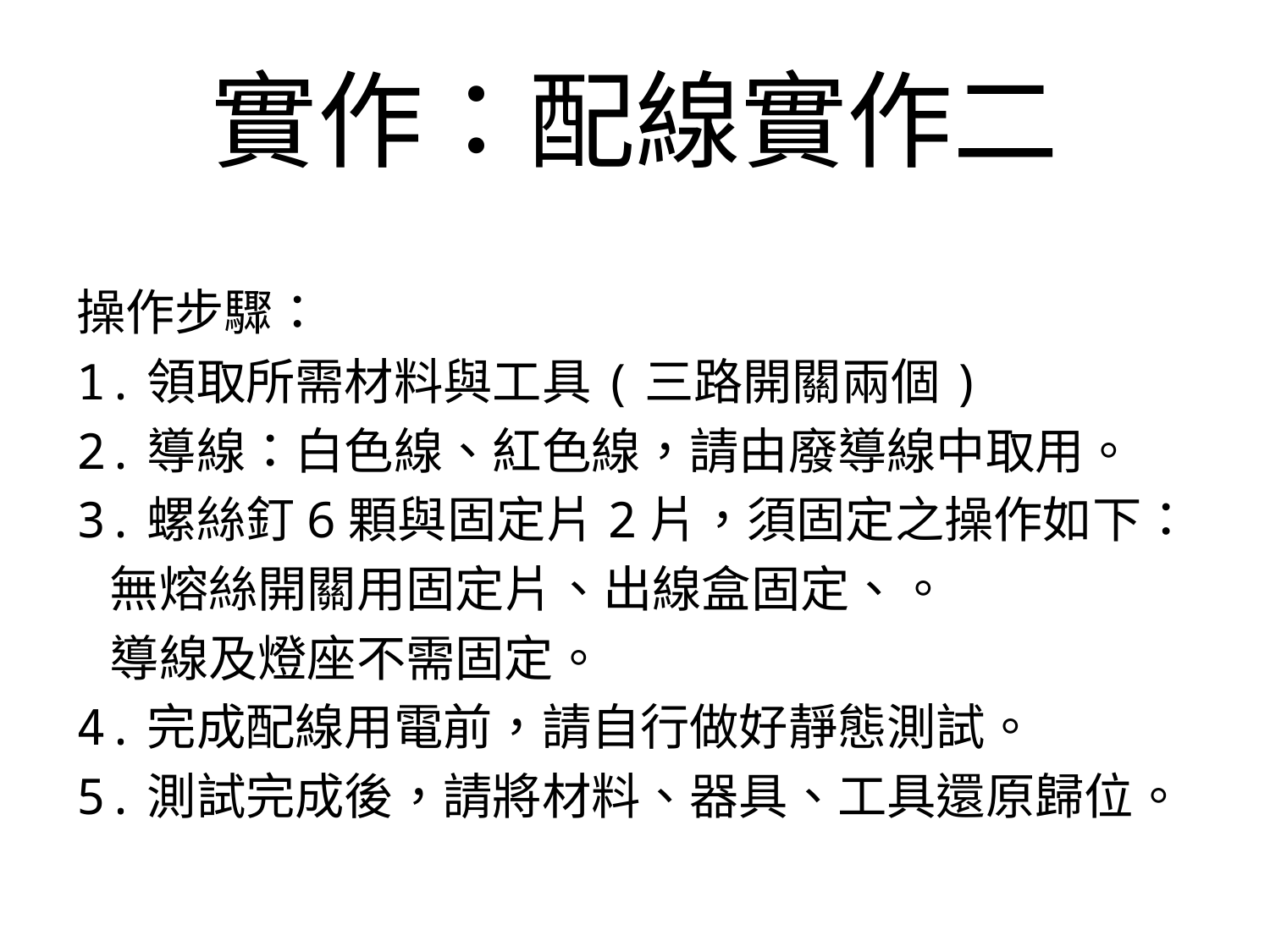

# 實作：配線實作二
操作步驟：
1.領取所需材料與工具(三路開關兩個)
2.導線：白色線、紅色線，請由廢導線中取用。
3.螺絲釘6顆與固定片2片，須固定之操作如下：
  無熔絲開關用固定片、出線盒固定、。
  導線及燈座不需固定。
4.完成配線用電前，請自行做好靜態測試。
5.測試完成後，請將材料、器具、工具還原歸位。